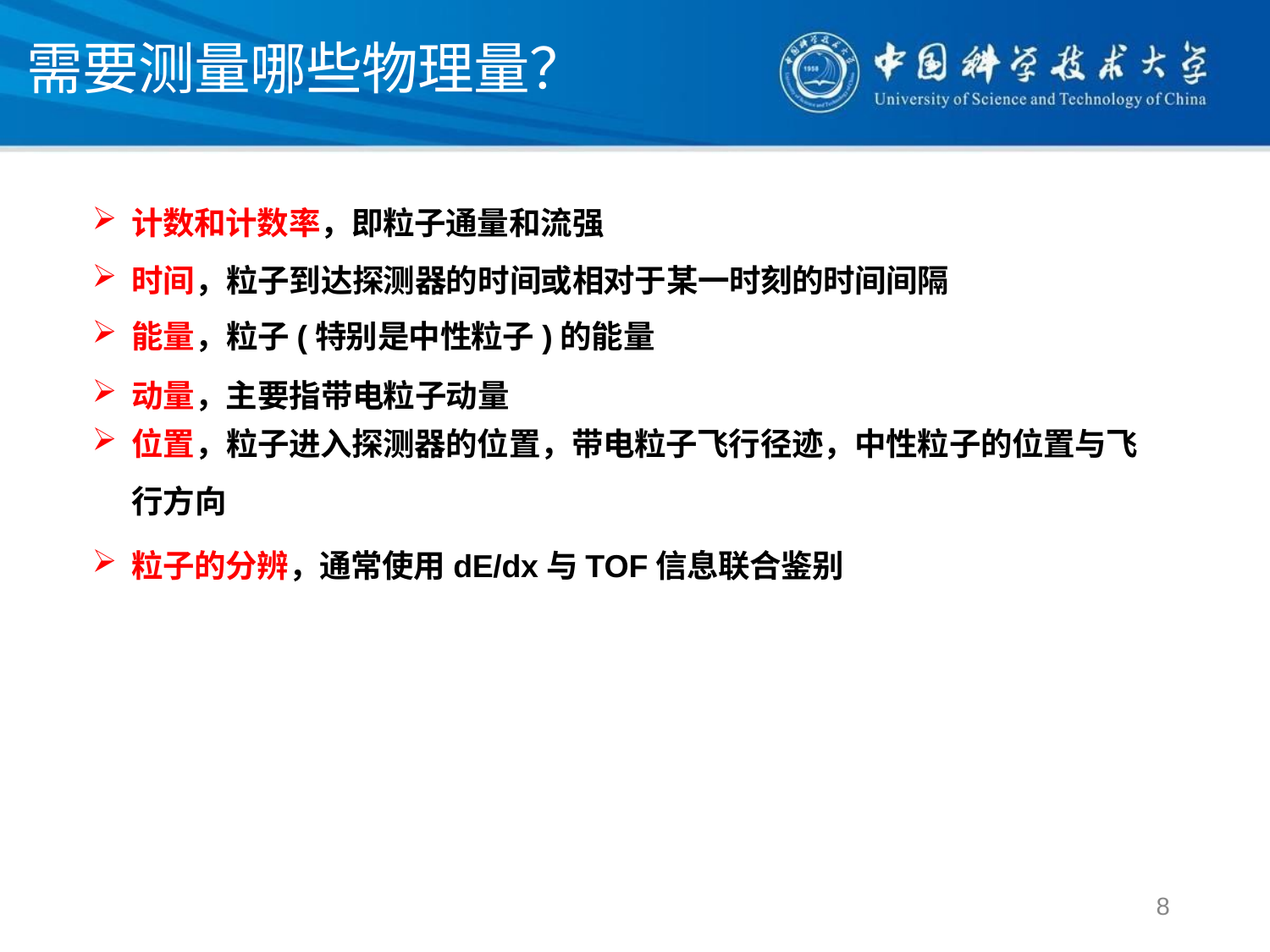

# 需要测量哪些物理量？
计数和计数率，即粒子通量和流强
时间，粒子到达探测器的时间或相对于某一时刻的时间间隔
能量，粒子(特别是中性粒子)的能量
动量，主要指带电粒子动量
位置，粒子进入探测器的位置，带电粒子飞行径迹，中性粒子的位置与飞
行方向
粒子的分辨，通常使用dE/dx与TOF信息联合鉴别
8